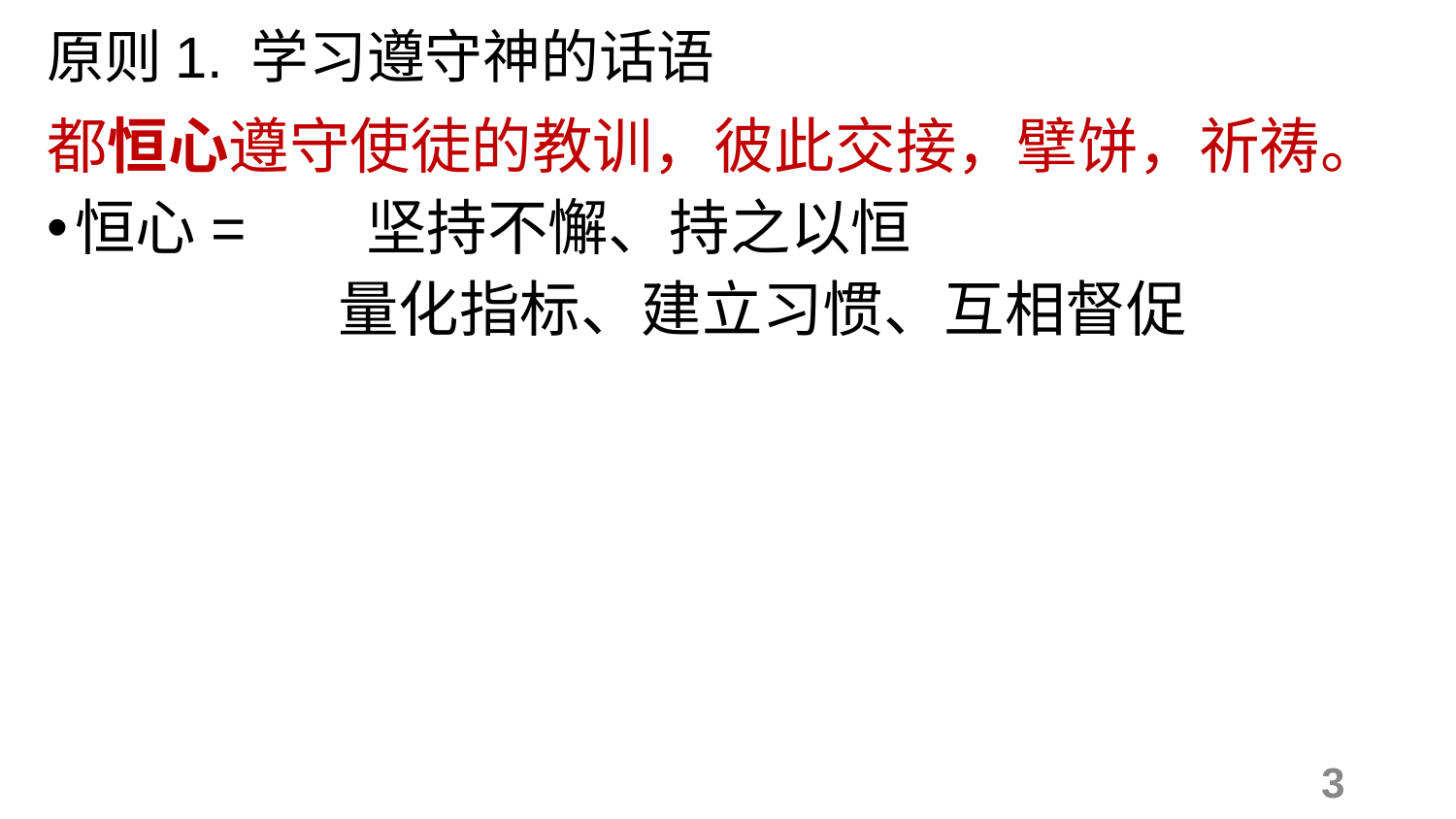

# 原则1. 学习遵守神的话语
都恒心遵守使徒的教训，彼此交接，擘饼，祈祷。
恒心= 	坚持不懈、持之以恒
  		量化指标、建立习惯、互相督促

3